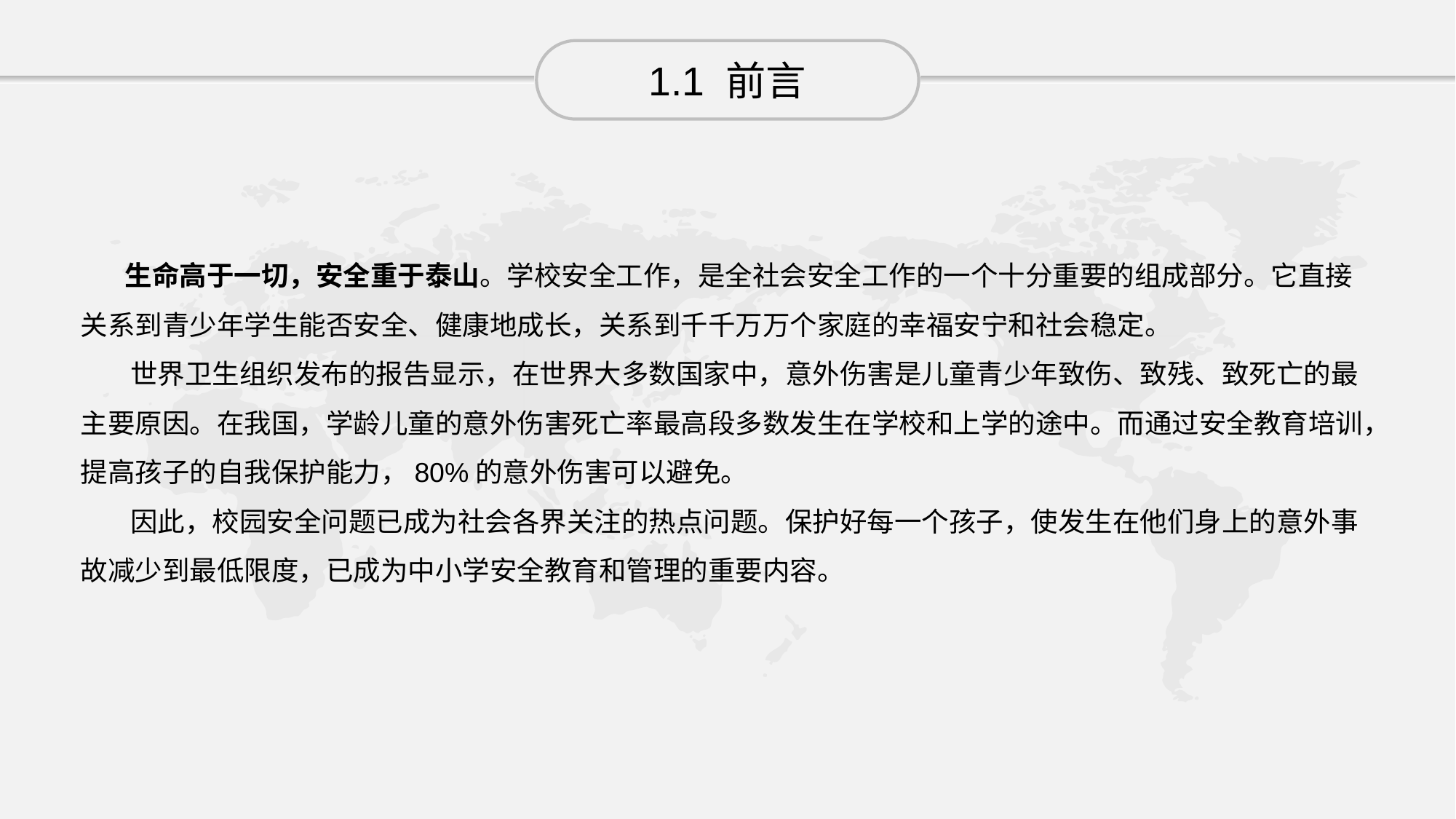

1.1 前言
        生命高于一切，安全重于泰山。学校安全工作，是全社会安全工作的一个十分重要的组成部分。它直接关系到青少年学生能否安全、健康地成长，关系到千千万万个家庭的幸福安宁和社会稳定。
       世界卫生组织发布的报告显示，在世界大多数国家中，意外伤害是儿童青少年致伤、致残、致死亡的最主要原因。在我国，学龄儿童的意外伤害死亡率最高段多数发生在学校和上学的途中。而通过安全教育培训，提高孩子的自我保护能力，80%的意外伤害可以避免。
       因此，校园安全问题已成为社会各界关注的热点问题。保护好每一个孩子，使发生在他们身上的意外事故减少到最低限度，已成为中小学安全教育和管理的重要内容。